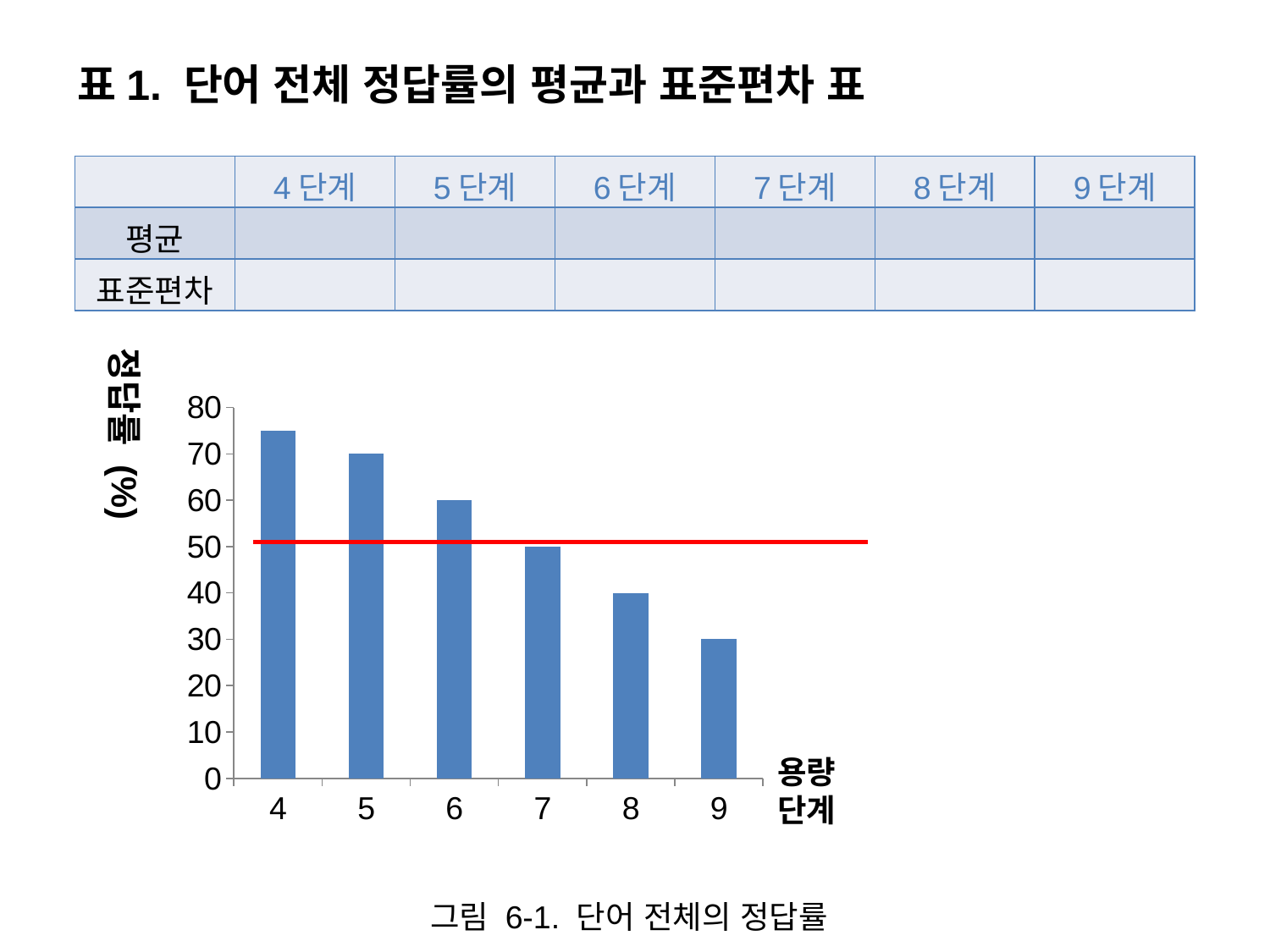

표1. 단어 전체 정답률의 평균과 표준편차 표
|  | 4단계 | 5단계 | 6단계 | 7단계 | 8단계 | 9단계 |
| --- | --- | --- | --- | --- | --- | --- |
| 평균 |  |  |  |  |  |  |
| 표준편차 |  |  |  |  |  |  |
정답률 (%)

### Chart

| Category | 정답률 |
|---|---|
| 4 | 75.0 |
| 5 | 70.0 |
| 6 | 60.0 |
| 7 | 50.0 |
| 8 | 40.0 |
| 9 | 30.0 |
용량 단계
그림 6-1. 단어 전체의 정답률